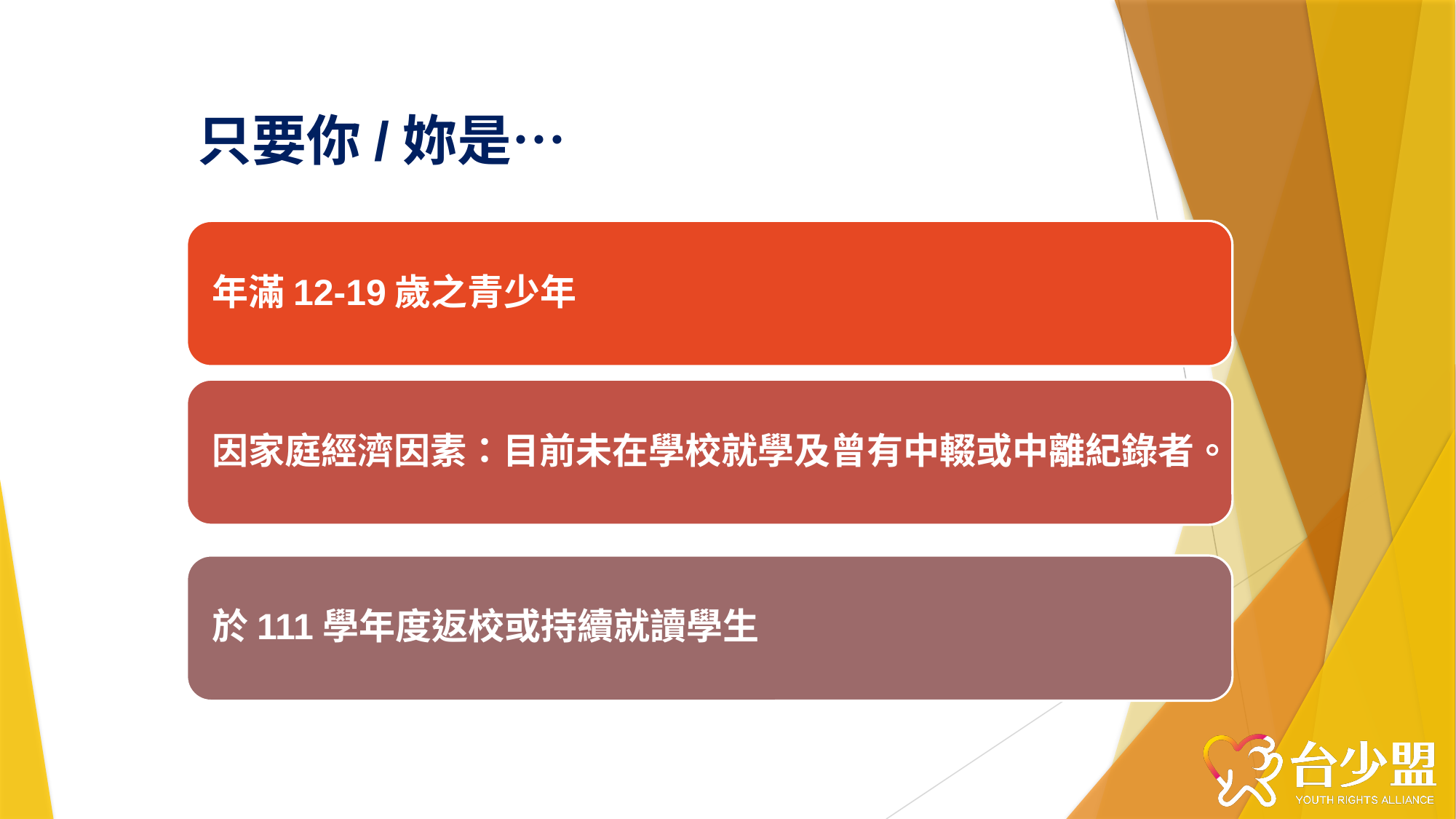

# 只要你/妳是…
年滿12-19歲之青少年
因家庭經濟因素：目前未在學校就學及曾有中輟或中離紀錄者。
於111學年度返校或持續就讀學生